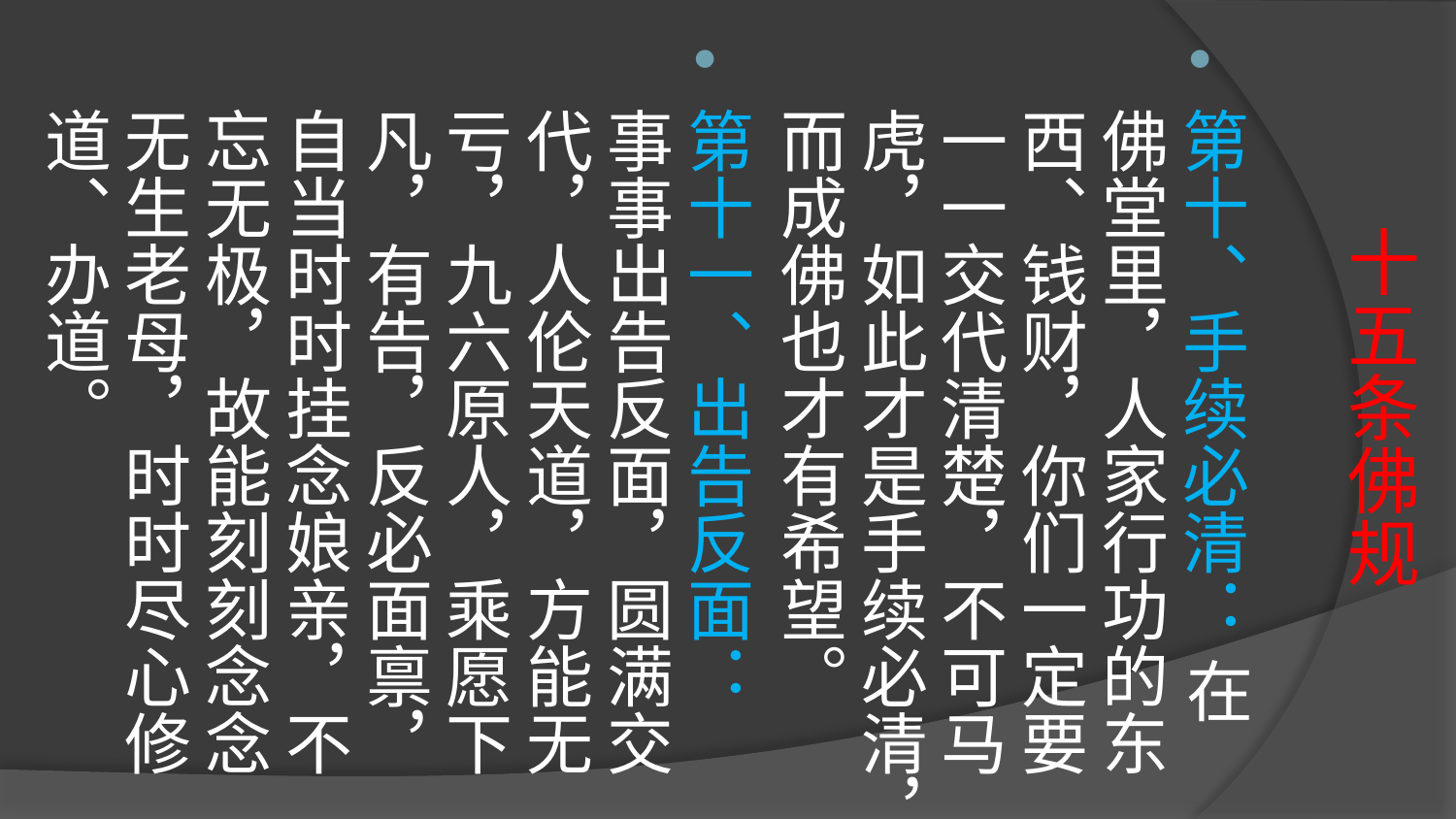

# 十五条佛规
第十、手续必清： 在佛堂里，人家行功的东西、钱财，你们一定要一一交代清楚，不可马虎，如此才是手续必清，而成佛也才有希望。
第十一、出告反面： 事事出告反面，圆满交代，人伦天道，方能无亏，九六原人，乘愿下凡，有告，反必面禀，自当时时挂念娘亲，不 忘无极，故能刻刻念念无生老母，时时尽心修道、办道。